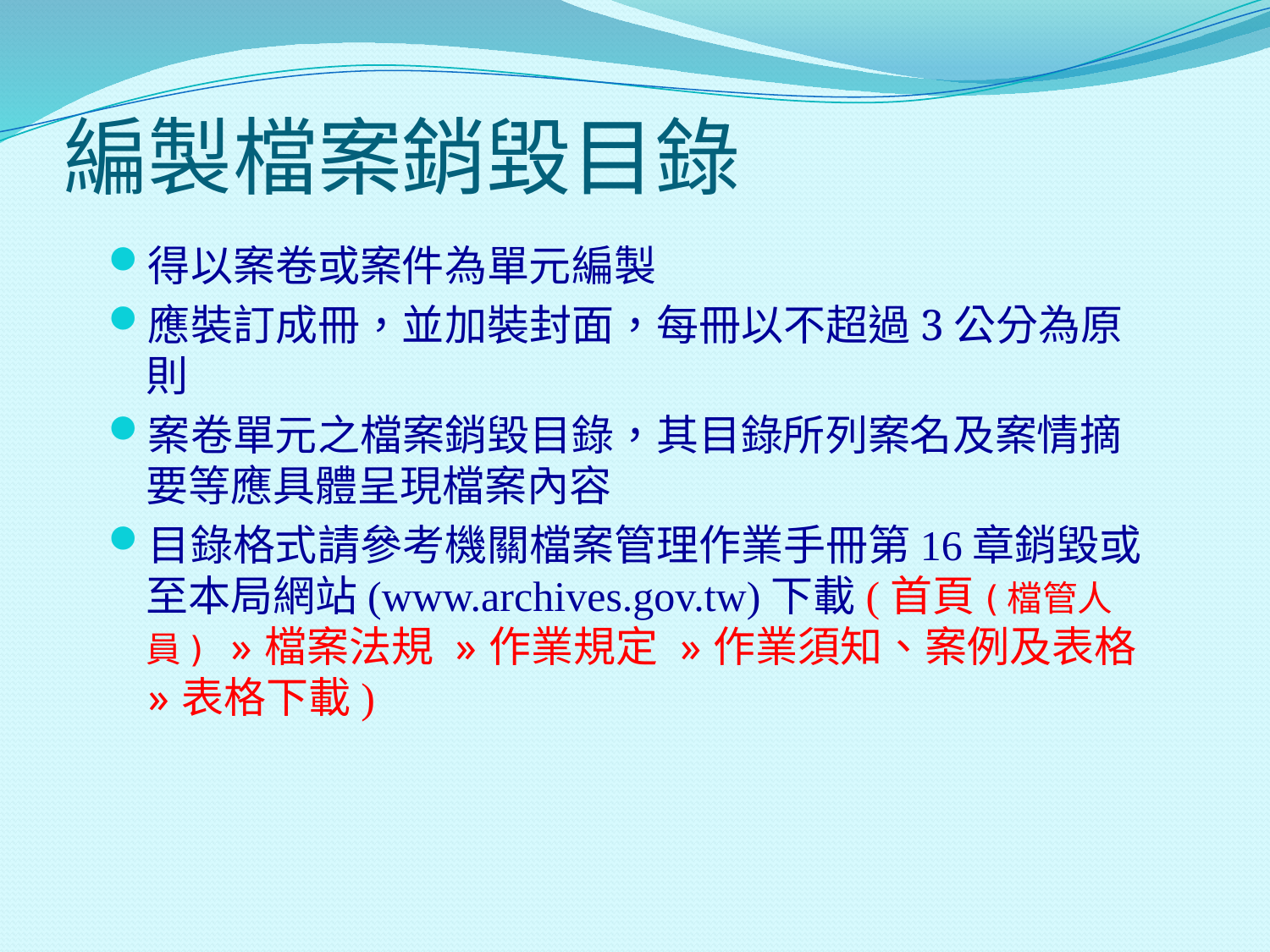

# 編製檔案銷毀目錄
得以案卷或案件為單元編製
應裝訂成冊，並加裝封面，每冊以不超過3公分為原則
案卷單元之檔案銷毀目錄，其目錄所列案名及案情摘要等應具體呈現檔案內容
目錄格式請參考機關檔案管理作業手冊第16章銷毀或至本局網站(www.archives.gov.tw)下載(首頁(檔管人員) »檔案法規 »作業規定 »作業須知、案例及表格 »表格下載)